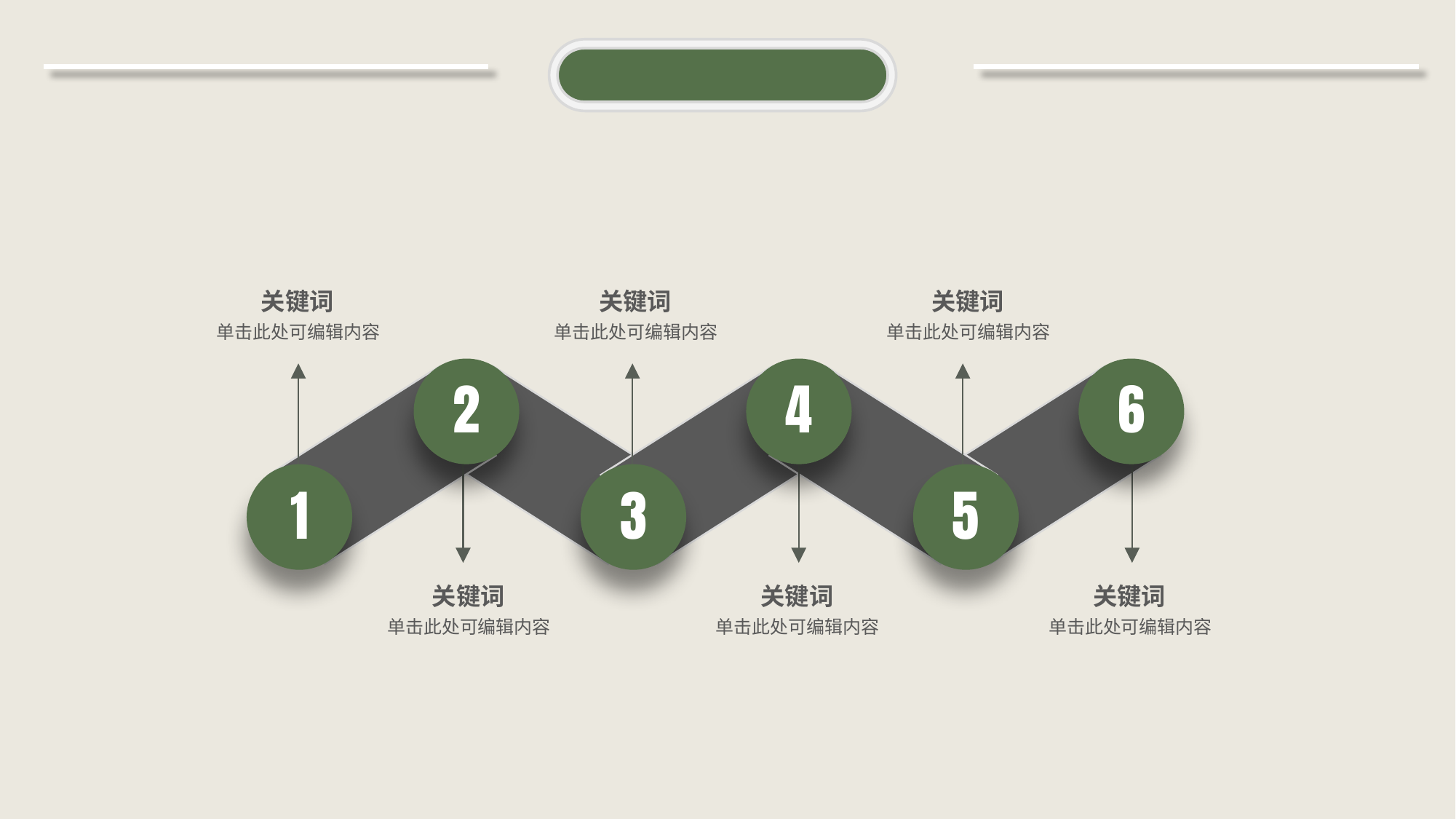

关键词
单击此处可编辑内容
关键词
单击此处可编辑内容
关键词
单击此处可编辑内容
2
4
6

1
3
5
关键词
单击此处可编辑内容
关键词
单击此处可编辑内容
关键词
单击此处可编辑内容